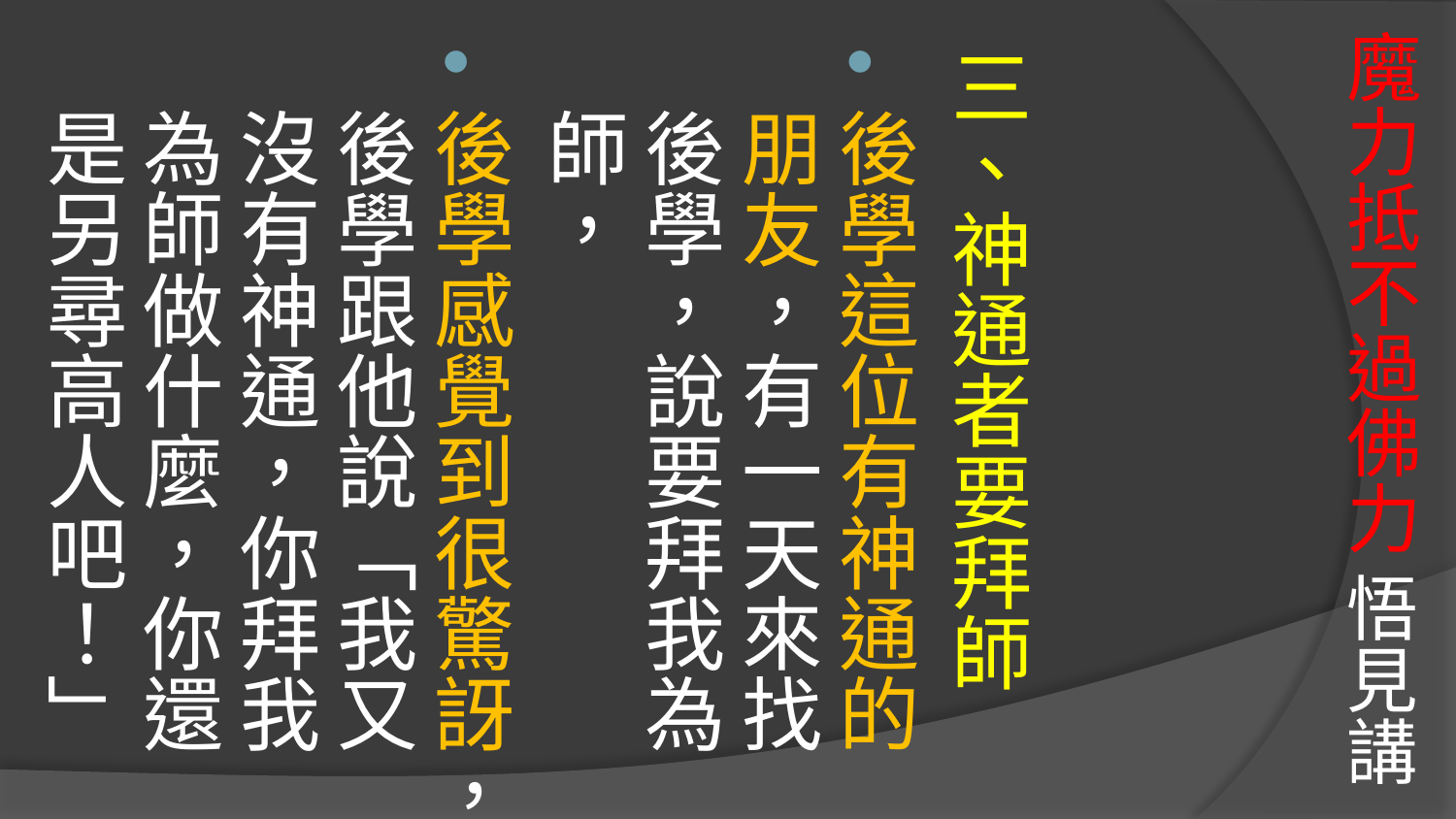

# 魔力抵不過佛力 悟見講
三、神通者要拜師
後學這位有神通的朋友，有一天來找後學，說要拜我為師，
後學感覺到很驚訝，後學跟他說「我又沒有神通，你拜我為師做什麼，你還是另尋高人吧！」